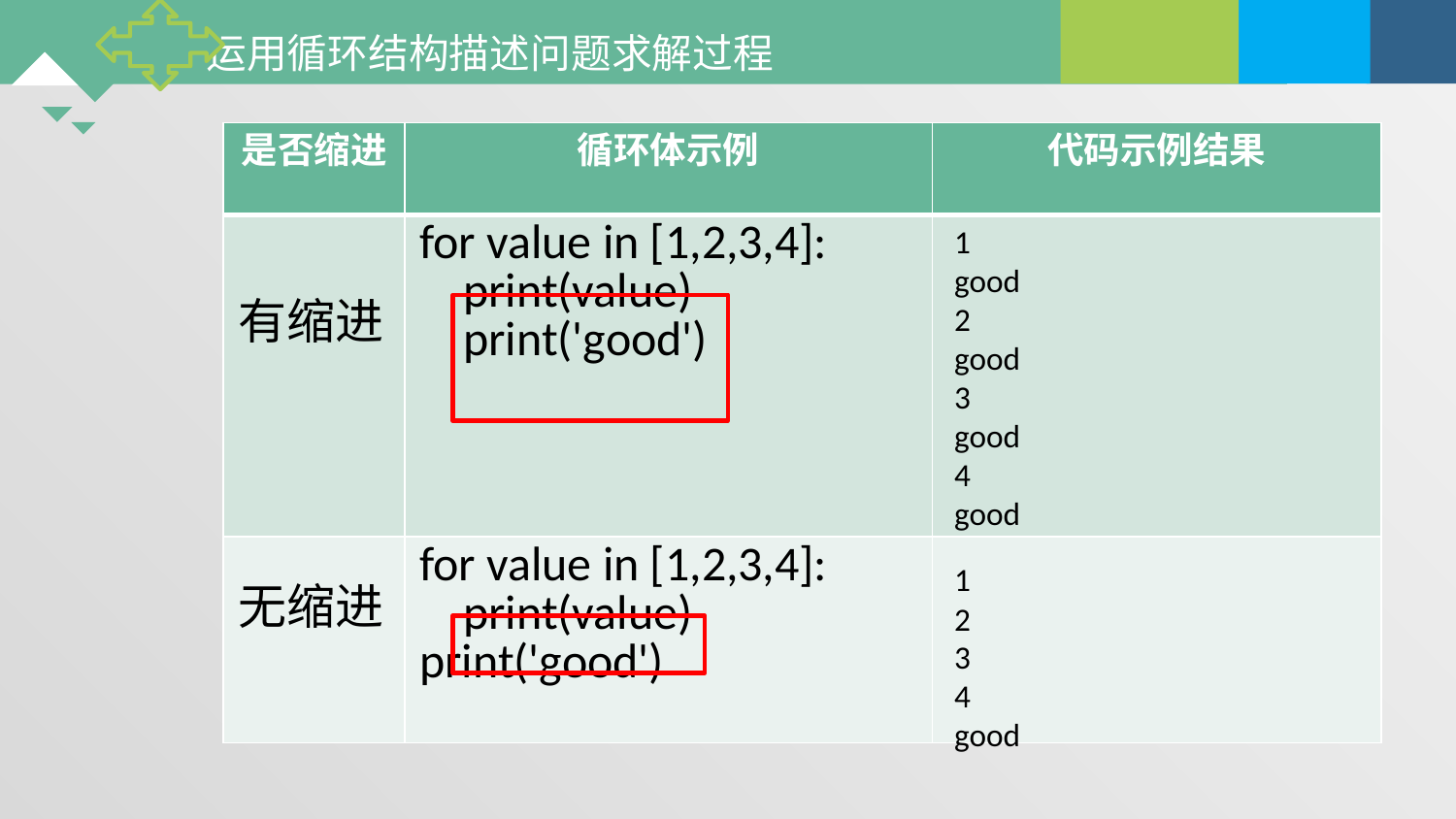

| 是否缩进 | 循环体示例 | 代码示例结果 |
| --- | --- | --- |
| 有缩进 | for value in [1,2,3,4]: print(value) print('good') |  |
| 无缩进 | for value in [1,2,3,4]: print(value) print('good') |  |
1
good
2
good
3
good
4
good

1
2
3
4
good